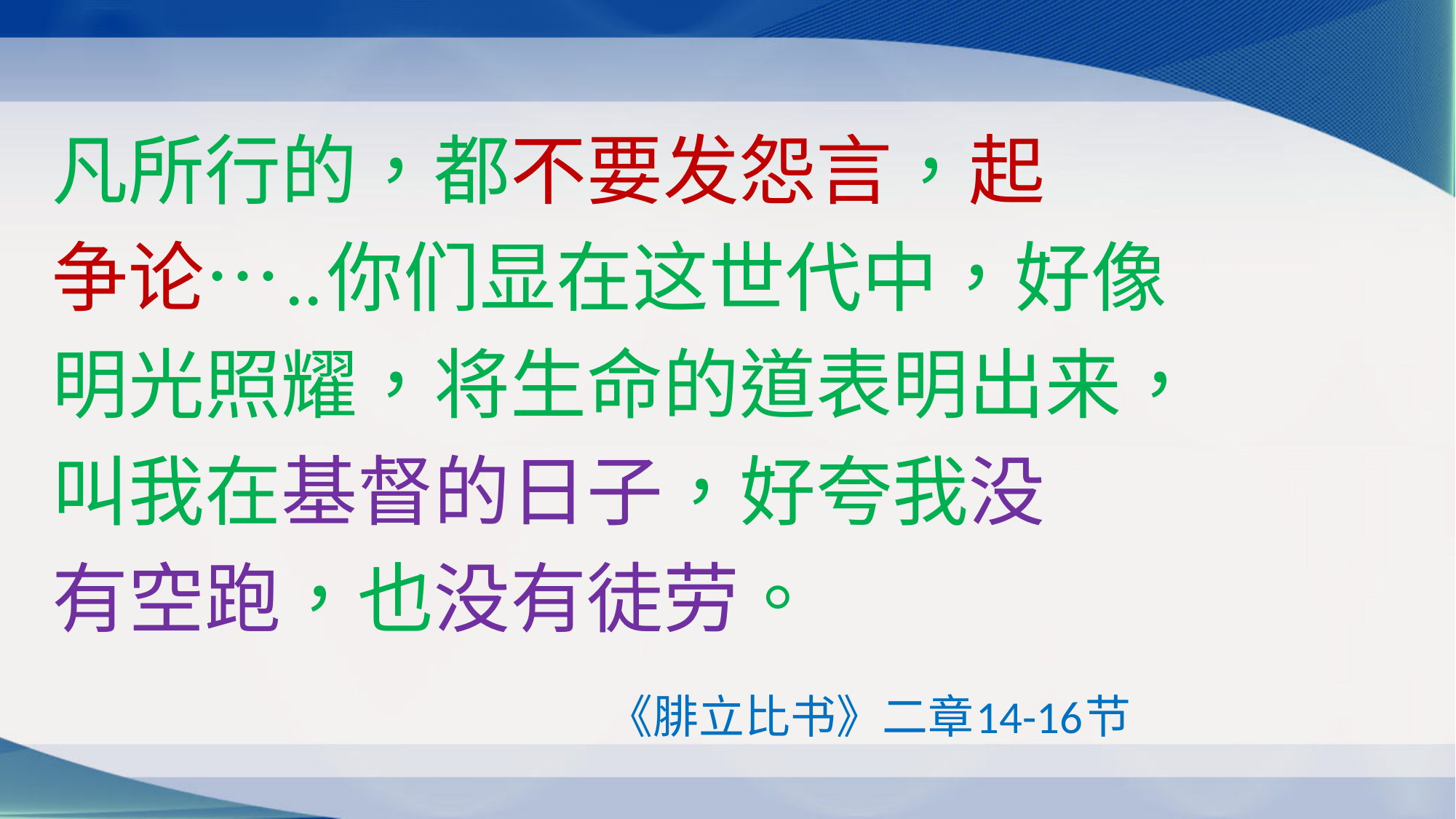

凡所行的，都不要发怨言，起
争论…..你们显在这世代中，好像
明光照耀，将生命的道表明出来，
叫我在基督的日子，好夸我没
有空跑，也没有徒劳。
                                  《腓立比书》二章14-16节